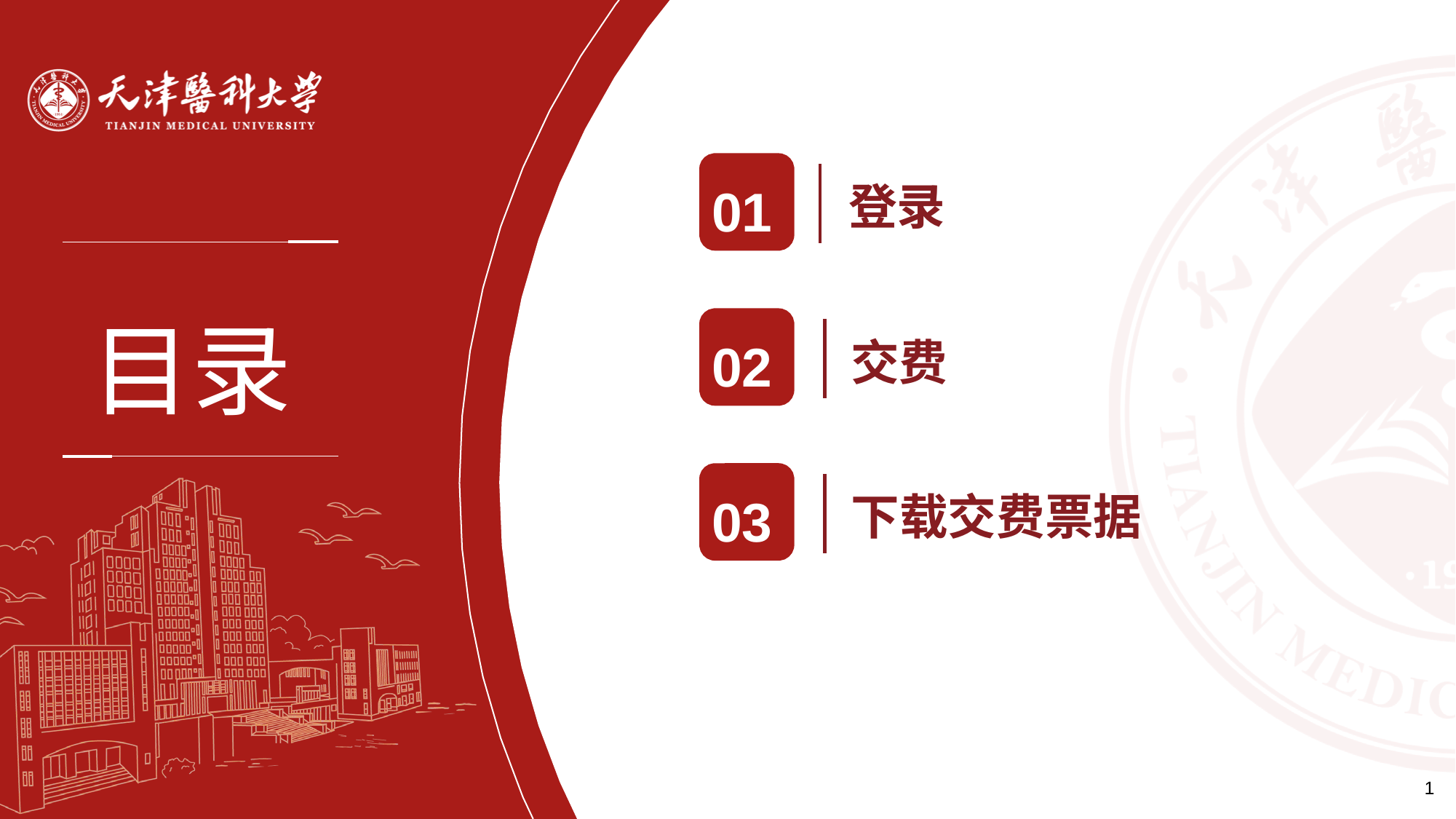

登录
01

目录

交费
02

下载交费票据
03
04
1